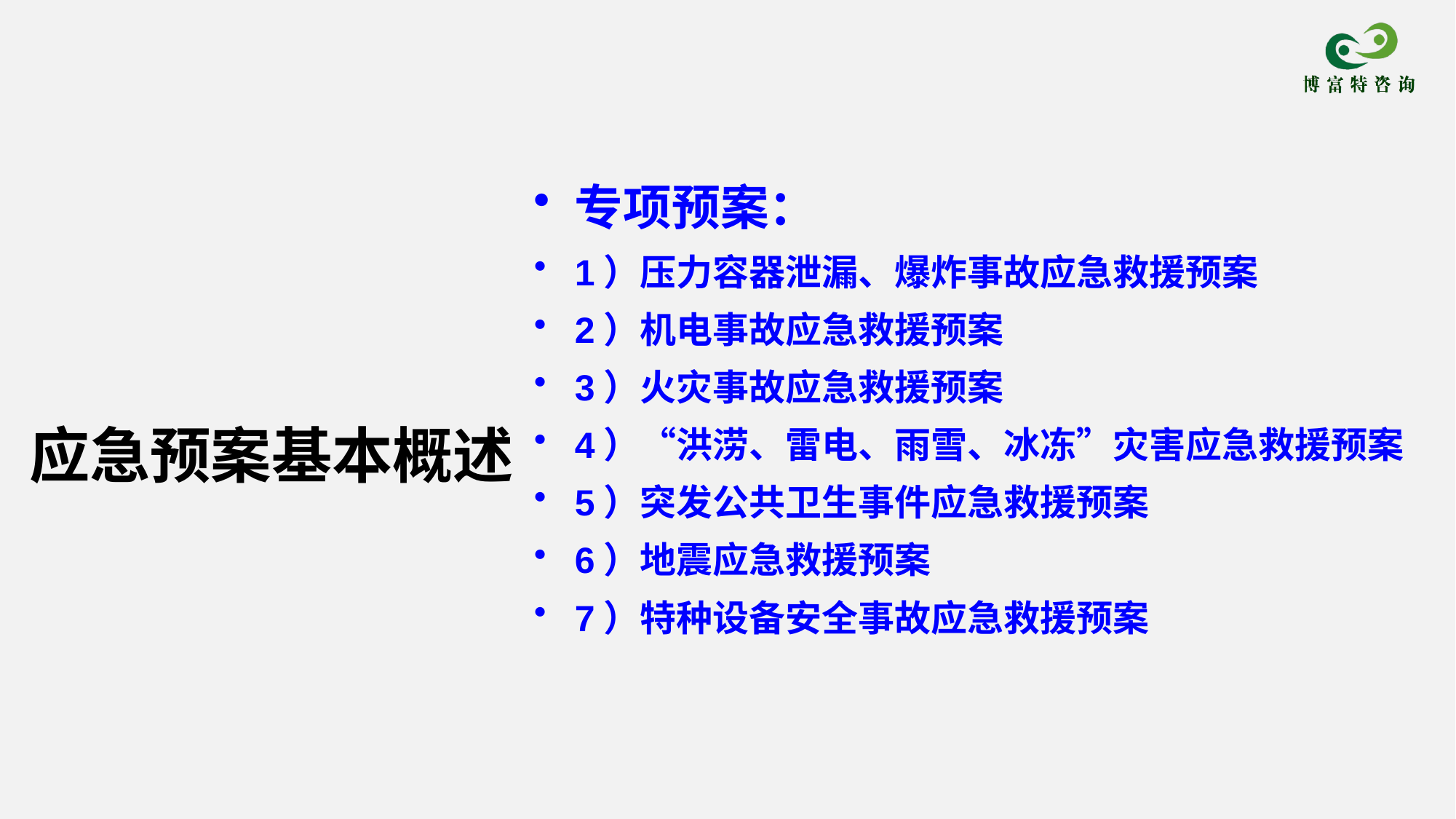

# 专项预案：
1）压力容器泄漏、爆炸事故应急救援预案
2）机电事故应急救援预案
3）火灾事故应急救援预案
4）“洪涝、雷电、雨雪、冰冻”灾害应急救援预案
5）突发公共卫生事件应急救援预案
6）地震应急救援预案
7）特种设备安全事故应急救援预案
应急预案基本概述